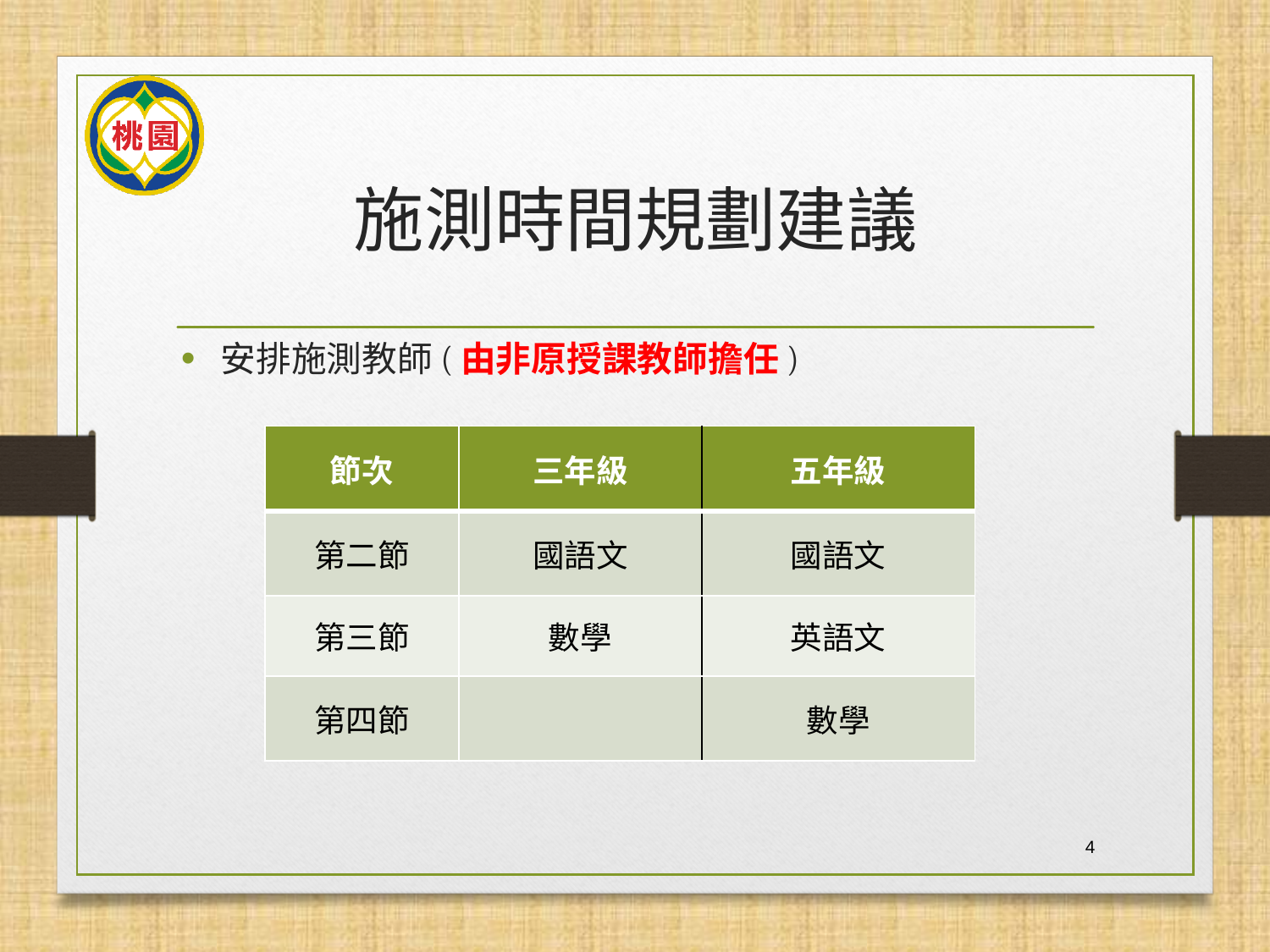

# 施測時間規劃建議
安排施測教師(由非原授課教師擔任)

                                                                   　　。

| 節次 | 三年級 | 五年級 |
| --- | --- | --- |
| 第二節 | 國語文 | 國語文 |
| 第三節 | 數學 | 英語文 |
| 第四節 |  | 數學 |
4